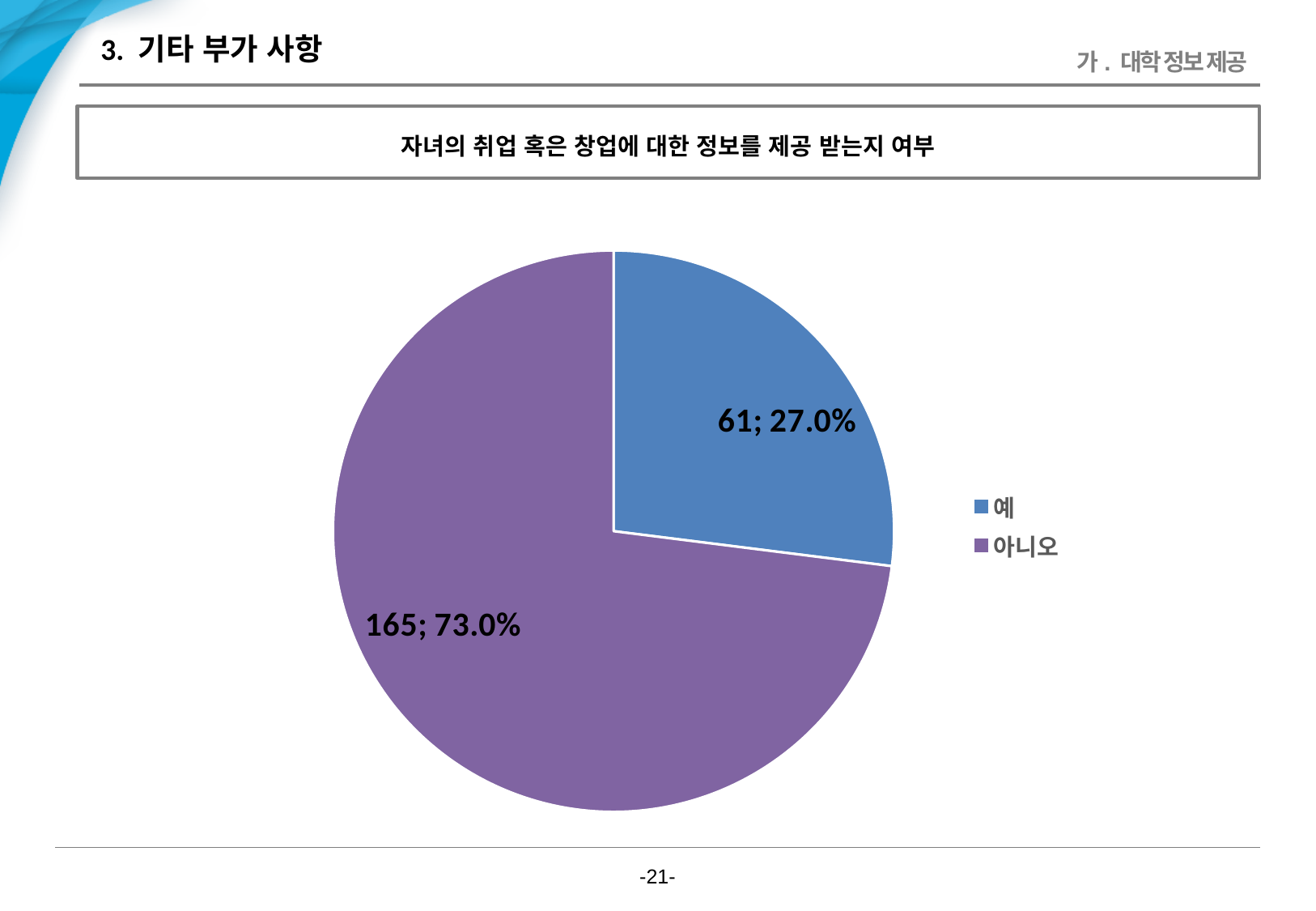

# 3. 기타 부가 사항
가. 대학 정보 제공
자녀의 취업 혹은 창업에 대한 정보를 제공 받는지 여부

### Chart

| Category | 판매 |
|---|---|
| 예 | 61.0 |
| 아니오 | 165.0 |
-21-